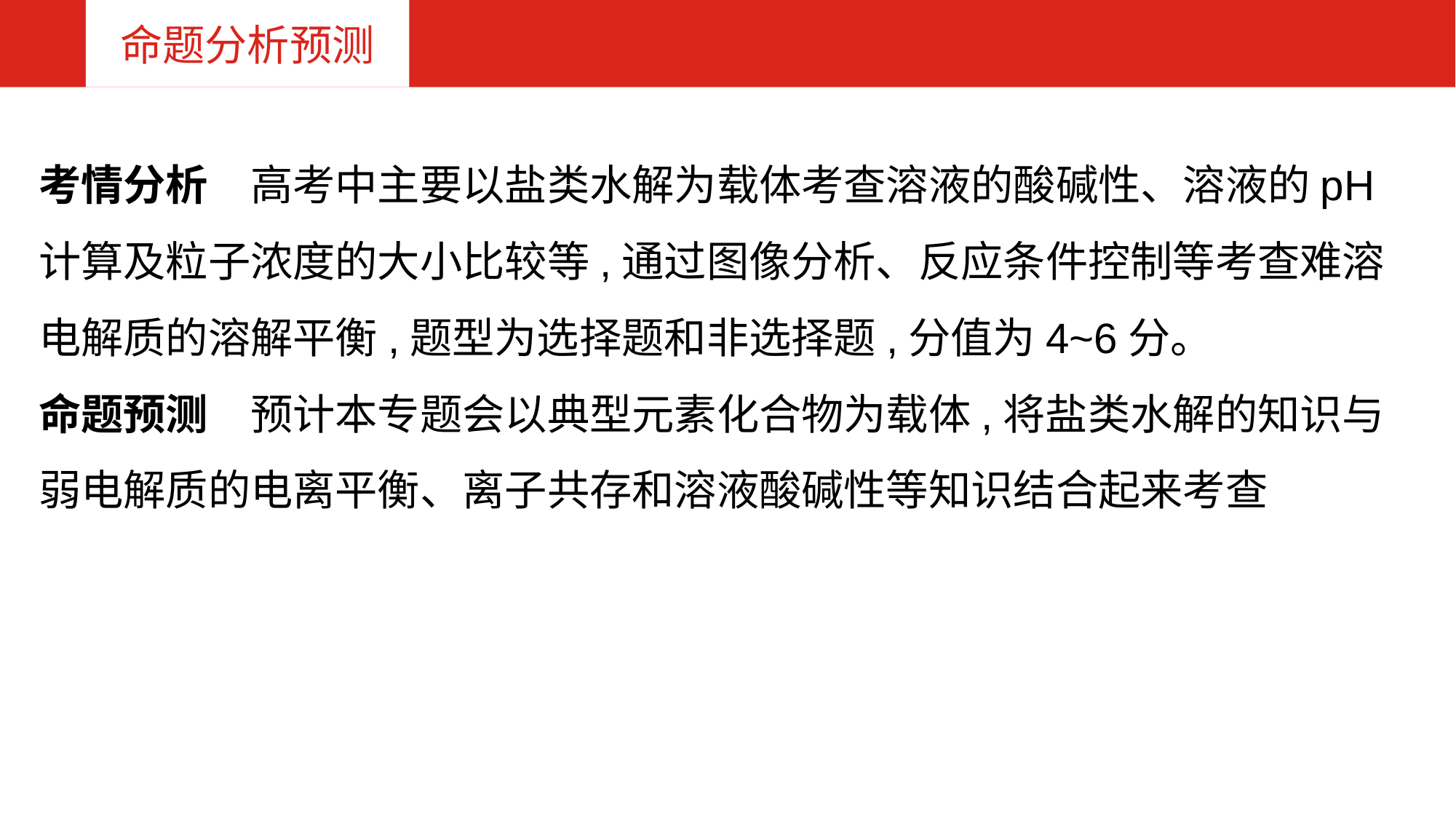

命题分析预测
考情分析　高考中主要以盐类水解为载体考查溶液的酸碱性、溶液的pH计算及粒子浓度的大小比较等,通过图像分析、反应条件控制等考查难溶电解质的溶解平衡,题型为选择题和非选择题,分值为4~6分。
命题预测　预计本专题会以典型元素化合物为载体,将盐类水解的知识与弱电解质的电离平衡、离子共存和溶液酸碱性等知识结合起来考查